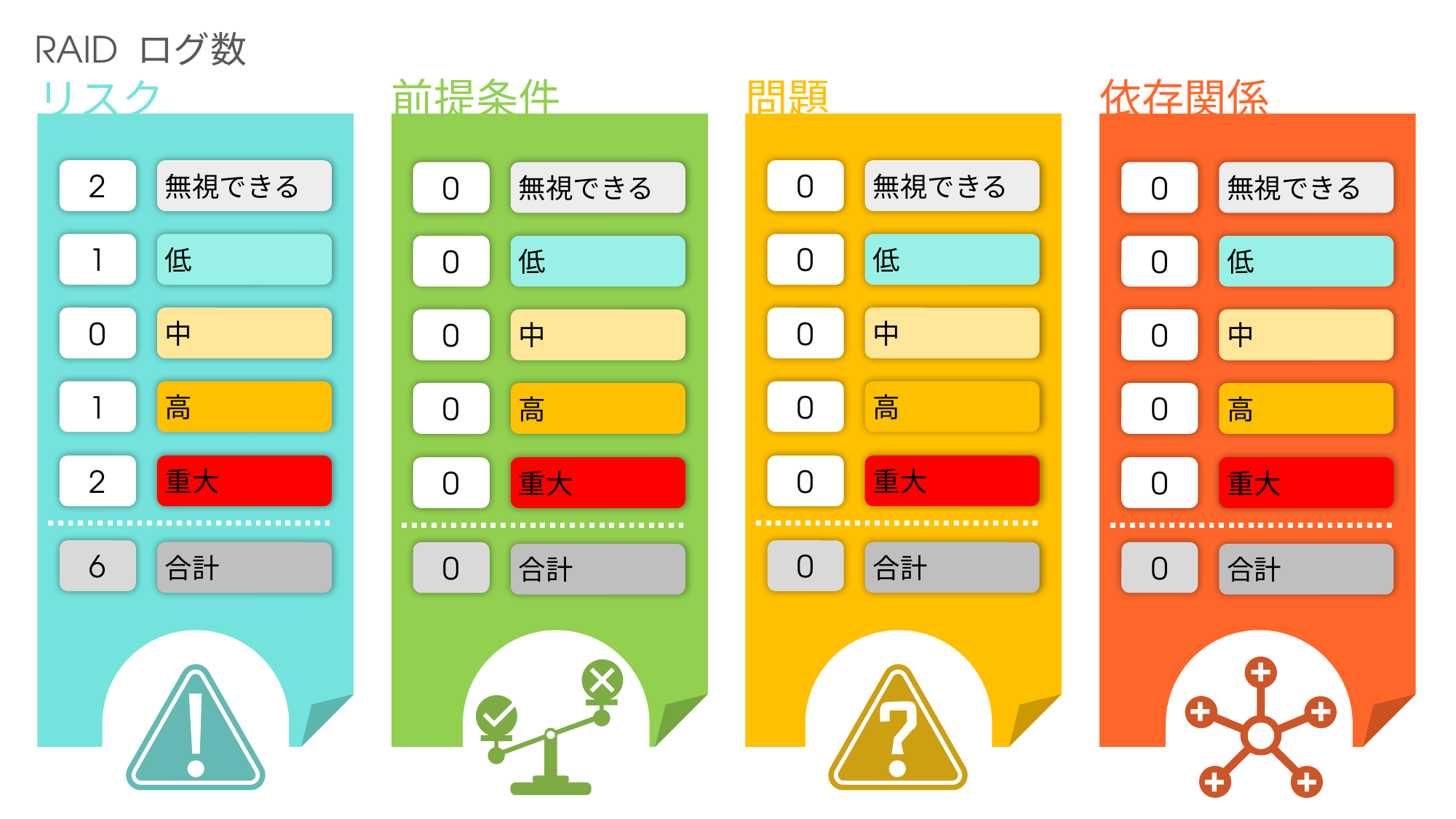

RAID ログ数
リスク
前提条件
問題
依存関係

2
1
0
1
2
無視できる
低
中
高
重大
0
0
0
0
0
無視できる
低
中
高
重大
0
0
0
0
0
無視できる
低
中
高
重大
0
0
0
0
0
無視できる
低
中
高
重大
6
0
合計
合計
0
0
合計
合計